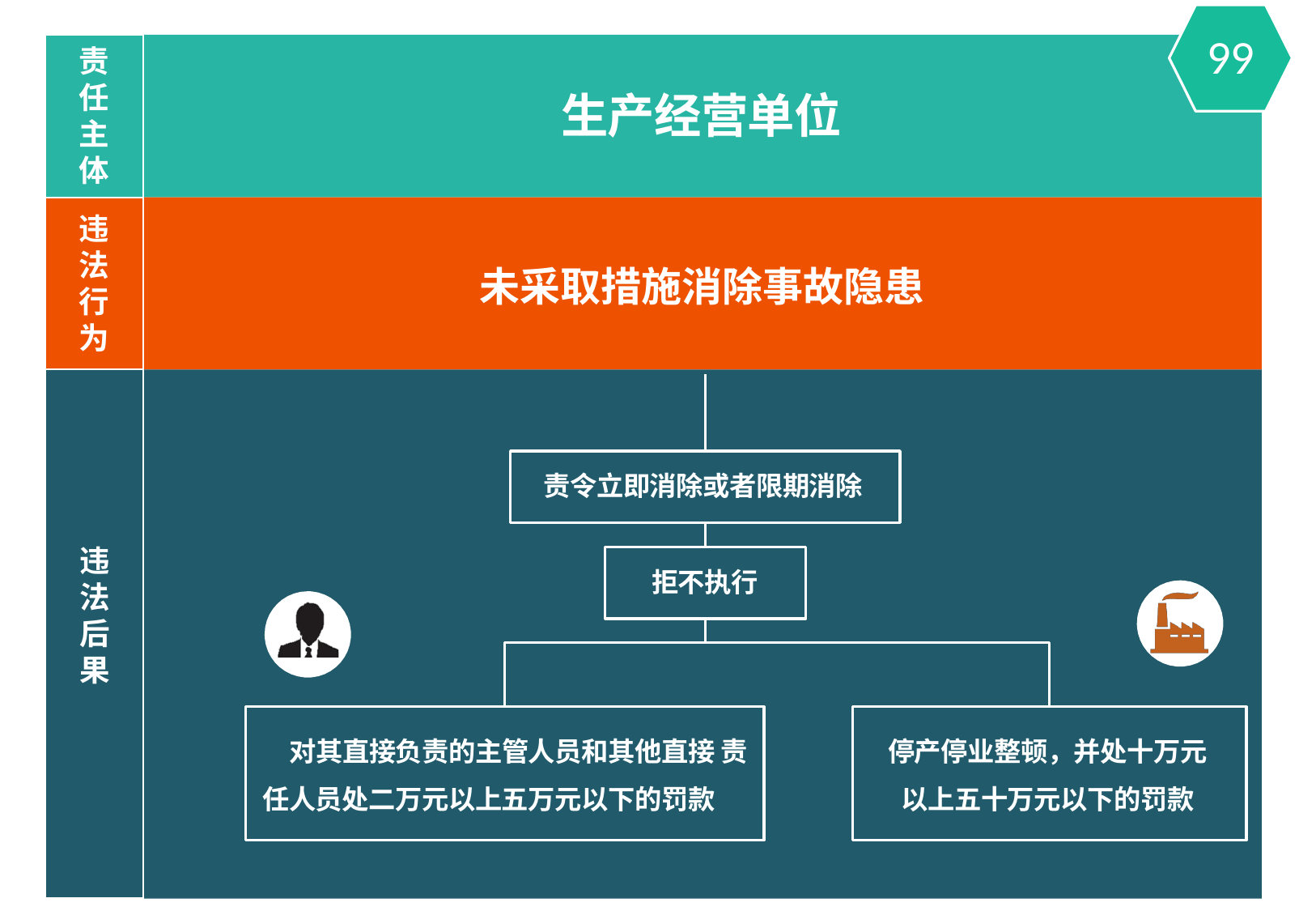

99

责 任 主 体
生产经营单位

违 法 行 为
未采取措施消除事故隐患

责令立即消除或者限期消除

违 法 后 果

拒不执行

对其直接负责的主管人员和其他直接 责任人员处二万元以上五万元以下的罚款
停产停业整顿，并处十万元 以上五十万元以下的罚款